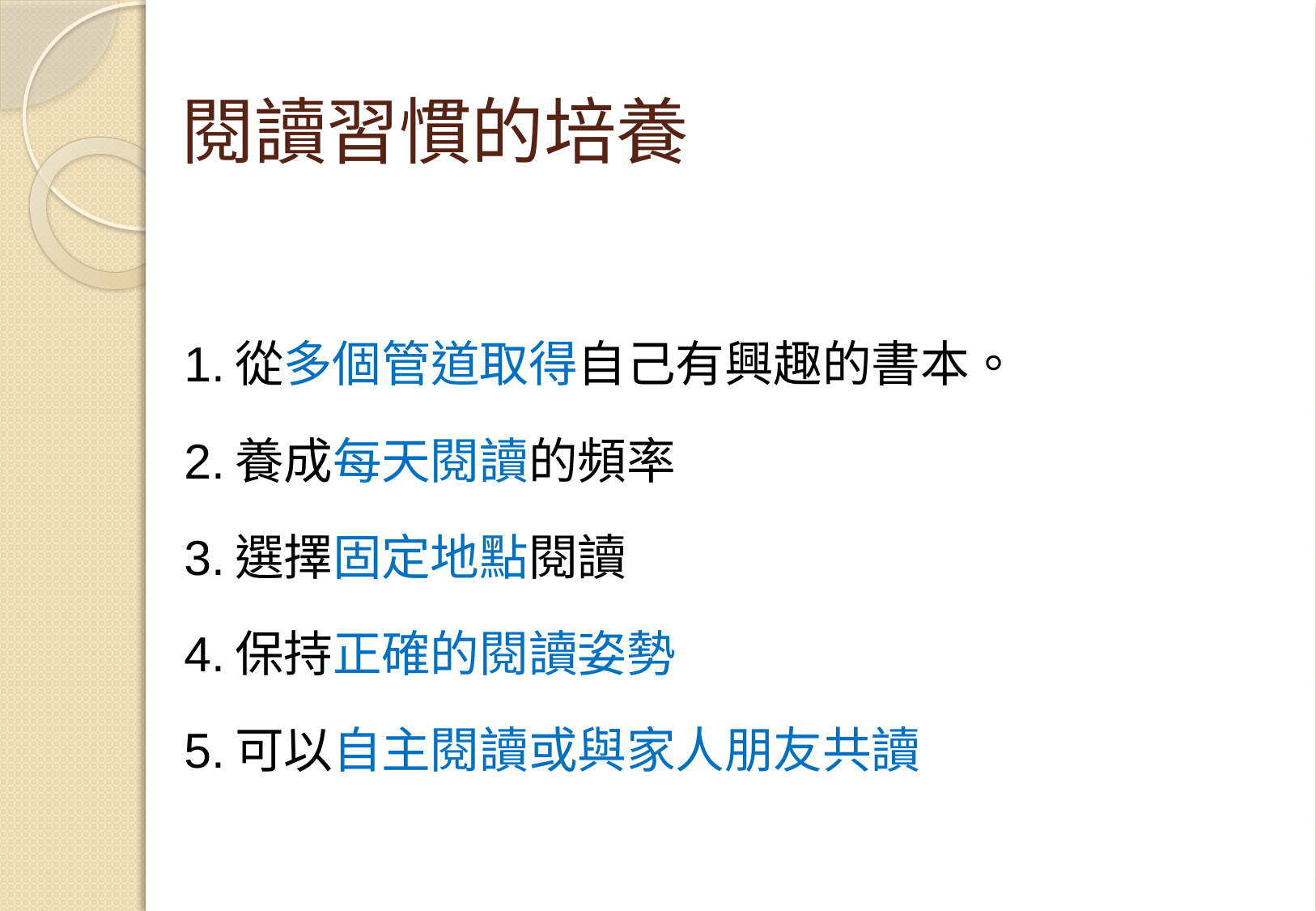

# 閱讀習慣的培養

1.從多個管道取得自己有興趣的書本。
2.養成每天閱讀的頻率
3.選擇固定地點閱讀
4.保持正確的閱讀姿勢
5.可以自主閱讀或與家人朋友共讀